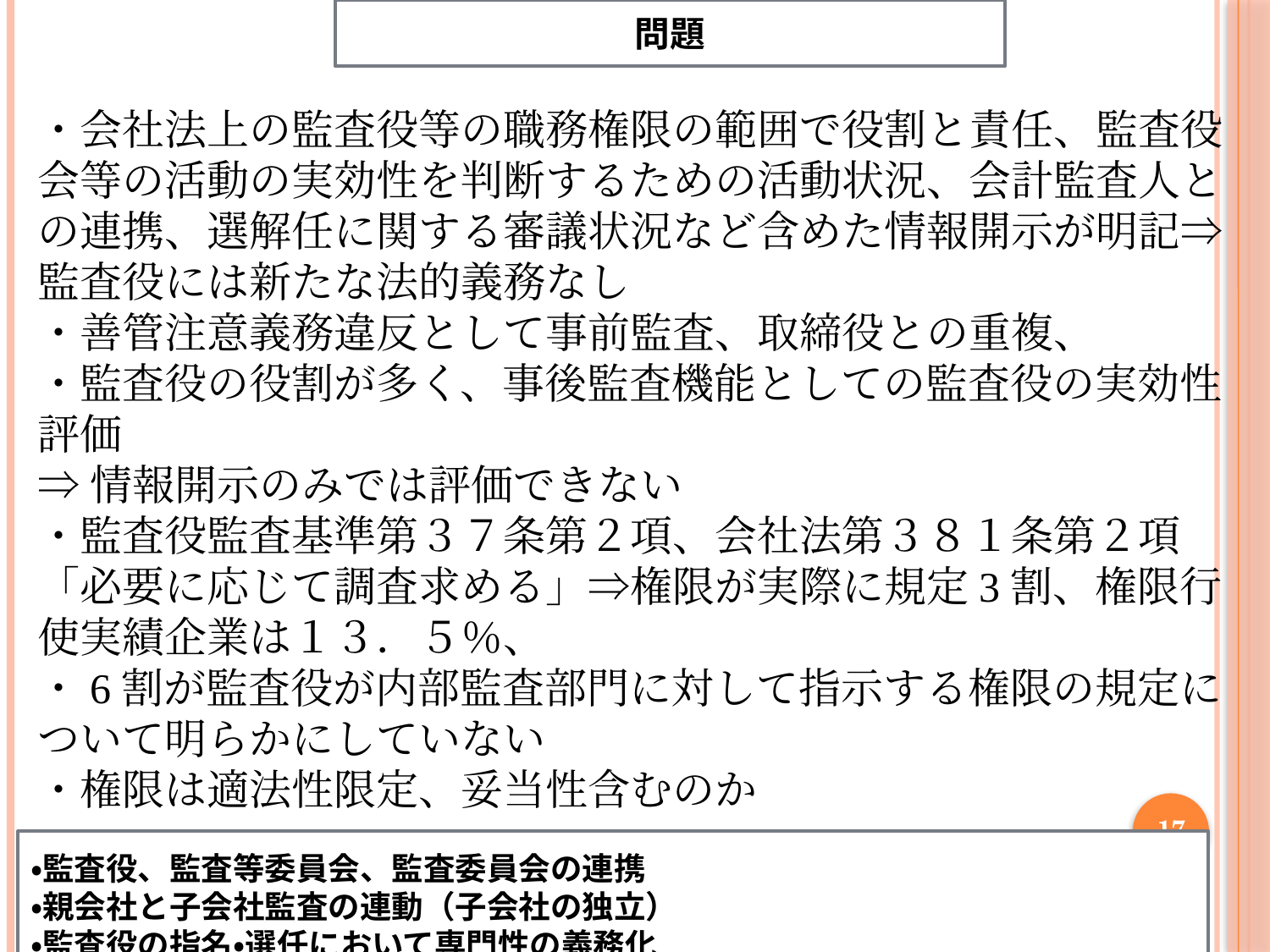

問題
・会社法上の監査役等の職務権限の範囲で役割と責任、監査役会等の活動の実効性を判断するための活動状況、会計監査人との連携、選解任に関する審議状況など含めた情報開示が明記⇒監査役には新たな法的義務なし
・善管注意義務違反として事前監査、取締役との重複、
・監査役の役割が多く、事後監査機能としての監査役の実効性評価
⇒情報開示のみでは評価できない
・監査役監査基準第３７条第２項、会社法第３８１条第２項「必要に応じて調査求める」⇒権限が実際に規定3割、権限行使実績企業は１３．５％、
・6割が監査役が内部監査部門に対して指示する権限の規定について明らかにしていない
・権限は適法性限定、妥当性含むのか
17
・監査役、監査等委員会、監査委員会の連携
・親会社と子会社監査の連動（子会社の独立）
・監査役の指名・選任において専門性の義務化